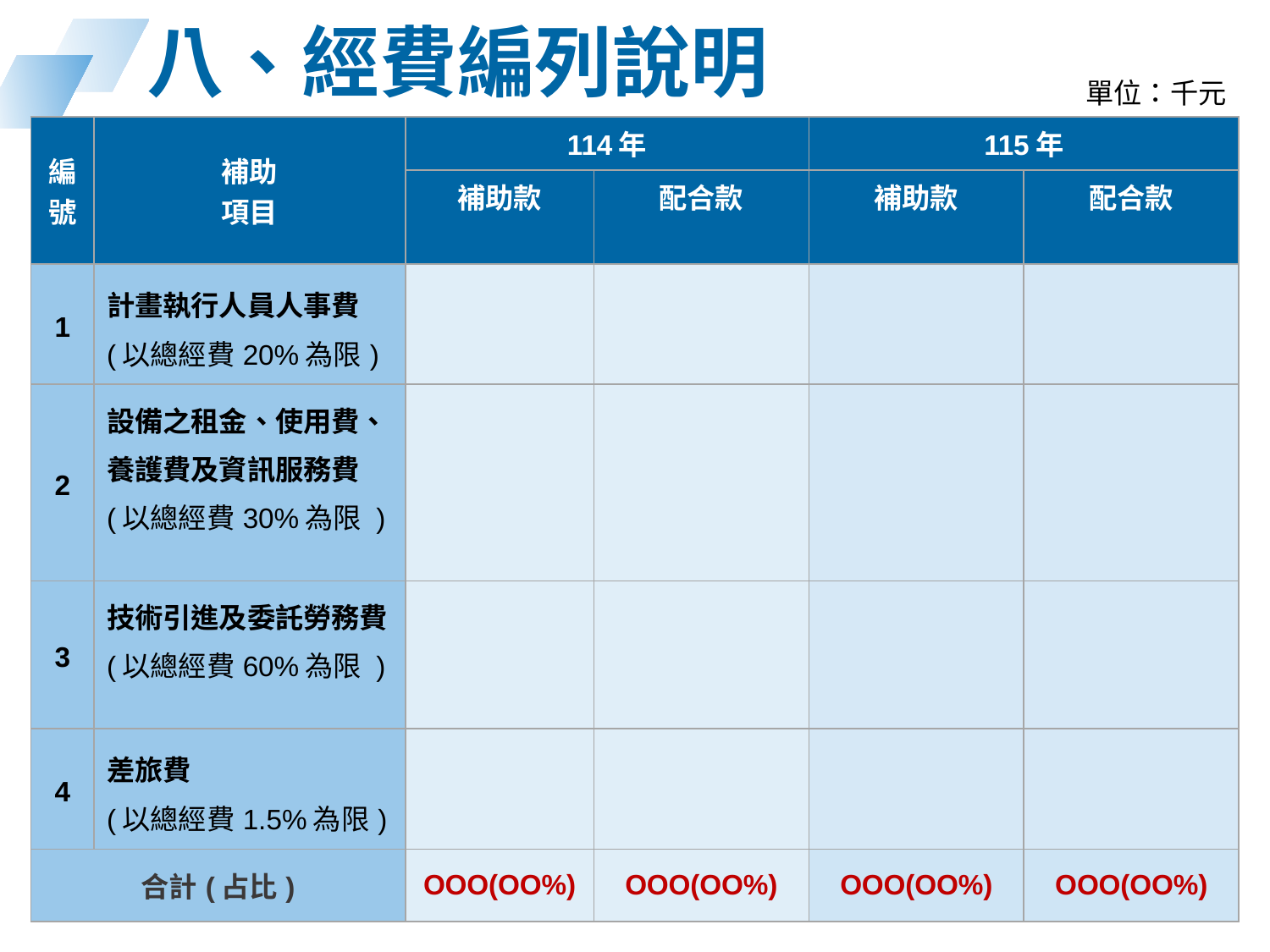

# 八、經費編列說明
單位：千元
| 編號 | 補助 項目 | 114年 |  | 115年 |  |
| --- | --- | --- | --- | --- | --- |
|  |  | 補助款 | 配合款 | 補助款 | 配合款 |
| 1 | 計畫執行人員人事費 (以總經費20%為限) |  |  |  |  |
| 2 | 設備之租金、使用費、養護費及資訊服務費 (以總經費30%為限 ) |  |  |  |  |
| 3 | 技術引進及委託勞務費 (以總經費60%為限 ) |  |  |  |  |
| 4 | 差旅費 (以總經費1.5%為限) |  |  |  |  |
| 合計(占比) |  | OOO(OO%) | OOO(OO%) | OOO(OO%) | OOO(OO%) |
11